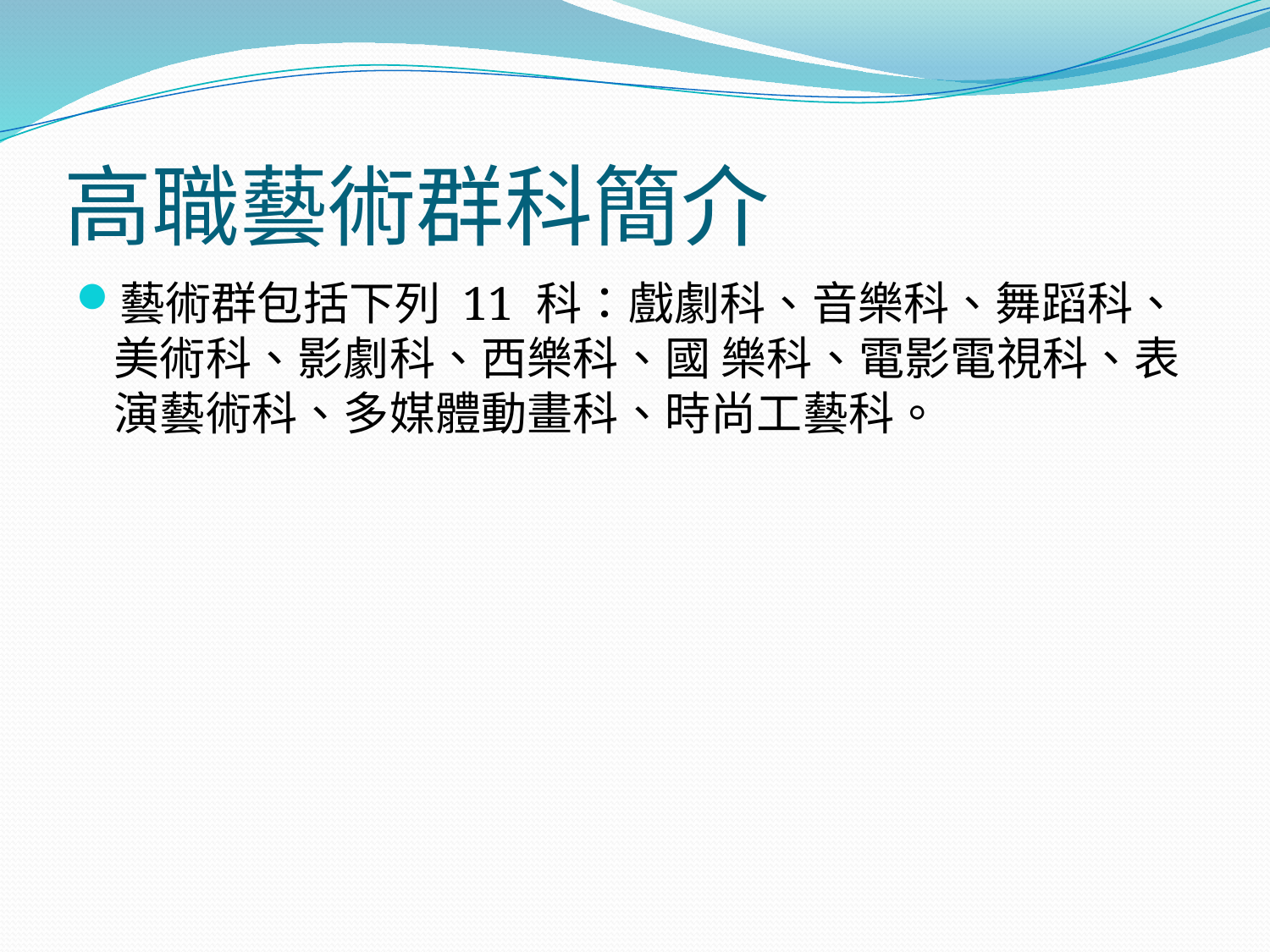

# 高職藝術群科簡介
藝術群包括下列 11 科：戲劇科、音樂科、舞蹈科、美術科、影劇科、西樂科、國 樂科、電影電視科、表演藝術科、多媒體動畫科、時尚工藝科。